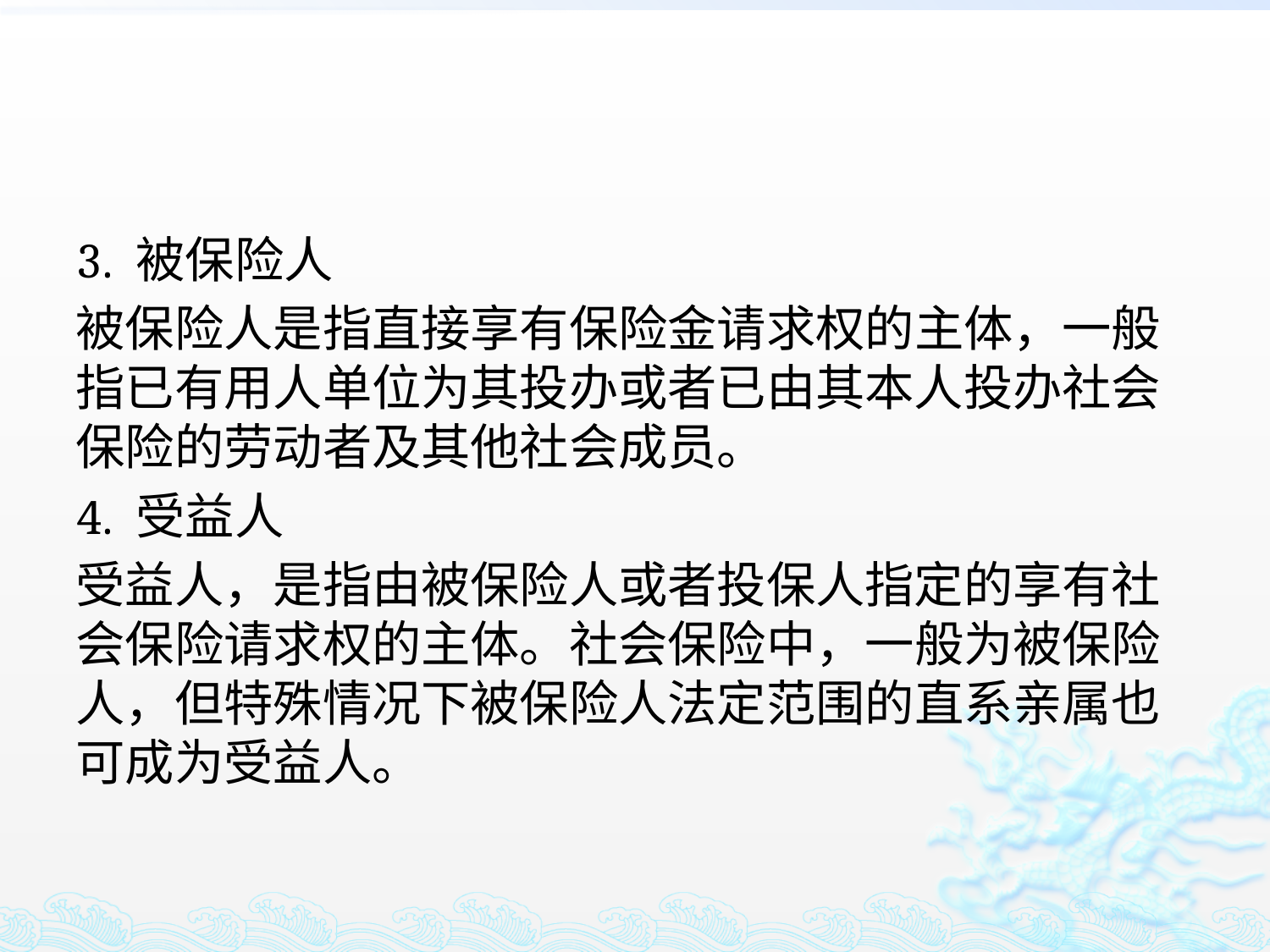

#
3. 被保险人
被保险人是指直接享有保险金请求权的主体，一般指已有用人单位为其投办或者已由其本人投办社会保险的劳动者及其他社会成员。
4. 受益人
受益人，是指由被保险人或者投保人指定的享有社会保险请求权的主体。社会保险中，一般为被保险人，但特殊情况下被保险人法定范围的直系亲属也可成为受益人。